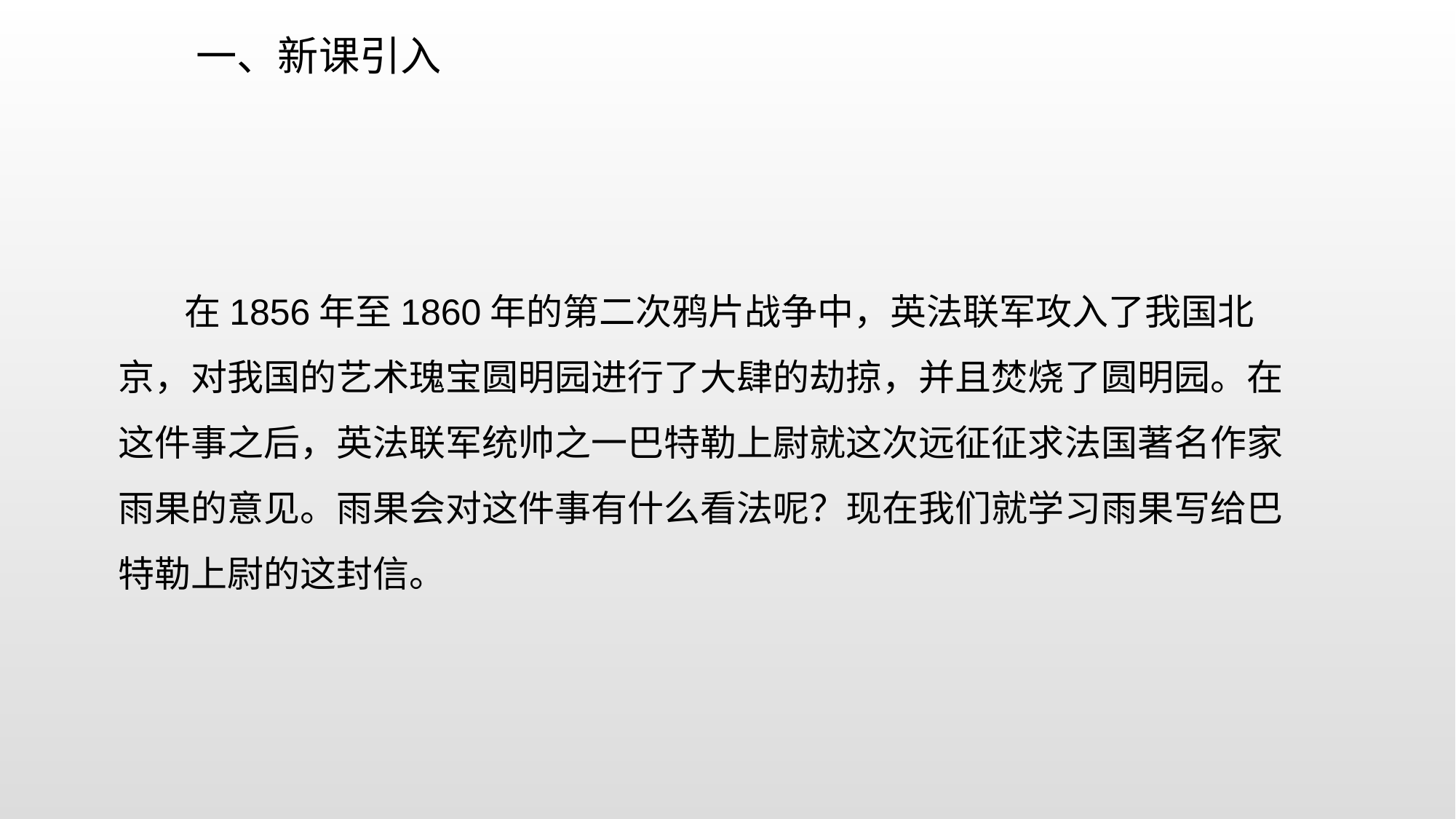

一、新课引入

       在1856年至1860年的第二次鸦片战争中，英法联军攻入了我国北京，对我国的艺术瑰宝圆明园进行了大肆的劫掠，并且焚烧了圆明园。在这件事之后，英法联军统帅之一巴特勒上尉就这次远征征求法国著名作家雨果的意见。雨果会对这件事有什么看法呢？现在我们就学习雨果写给巴特勒上尉的这封信。